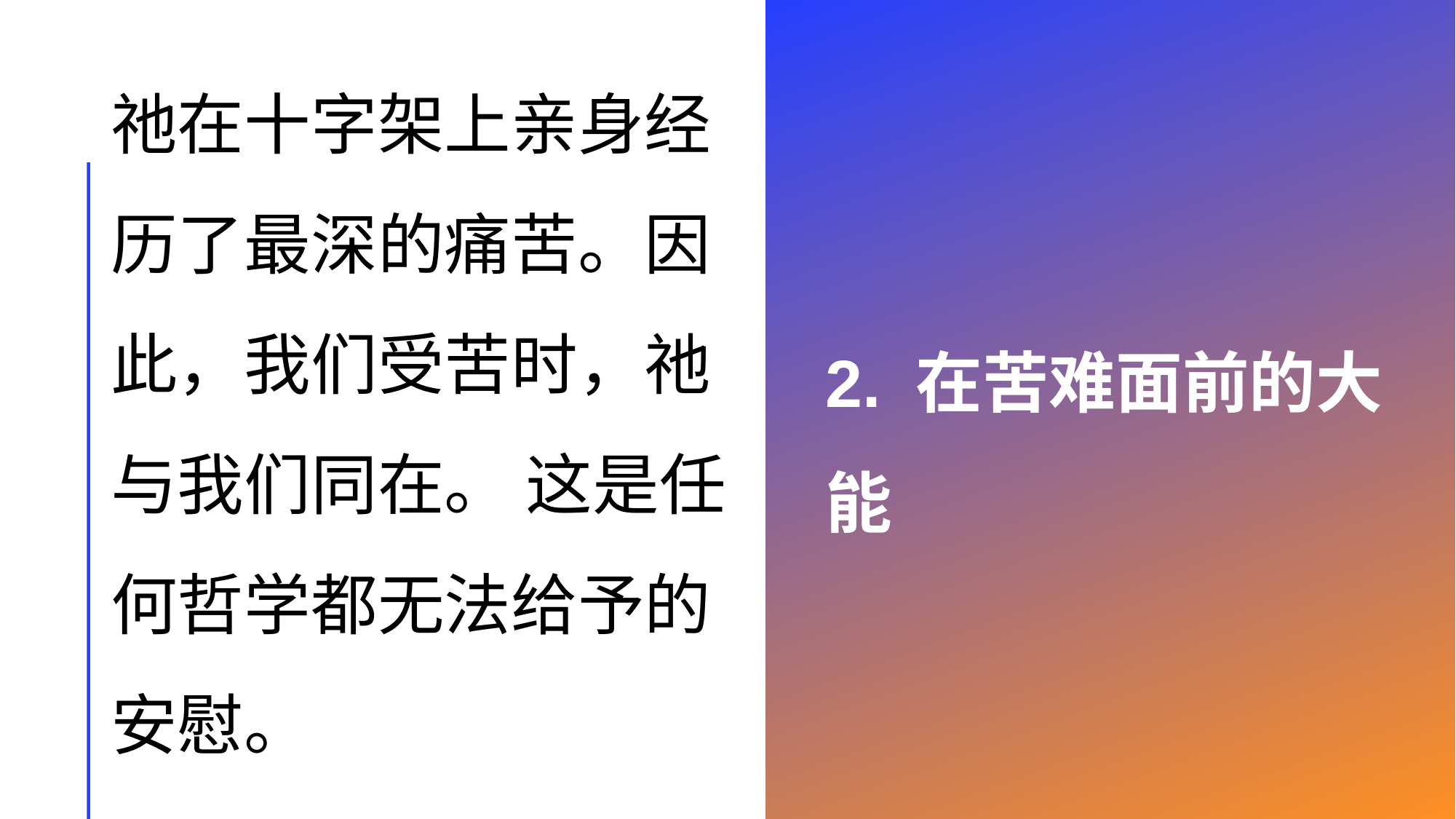

祂在十字架上亲身经历了最深的痛苦。因此，我们受苦时，祂与我们同在。 这是任何哲学都无法给予的安慰。
# 2. 在苦难面前的大能